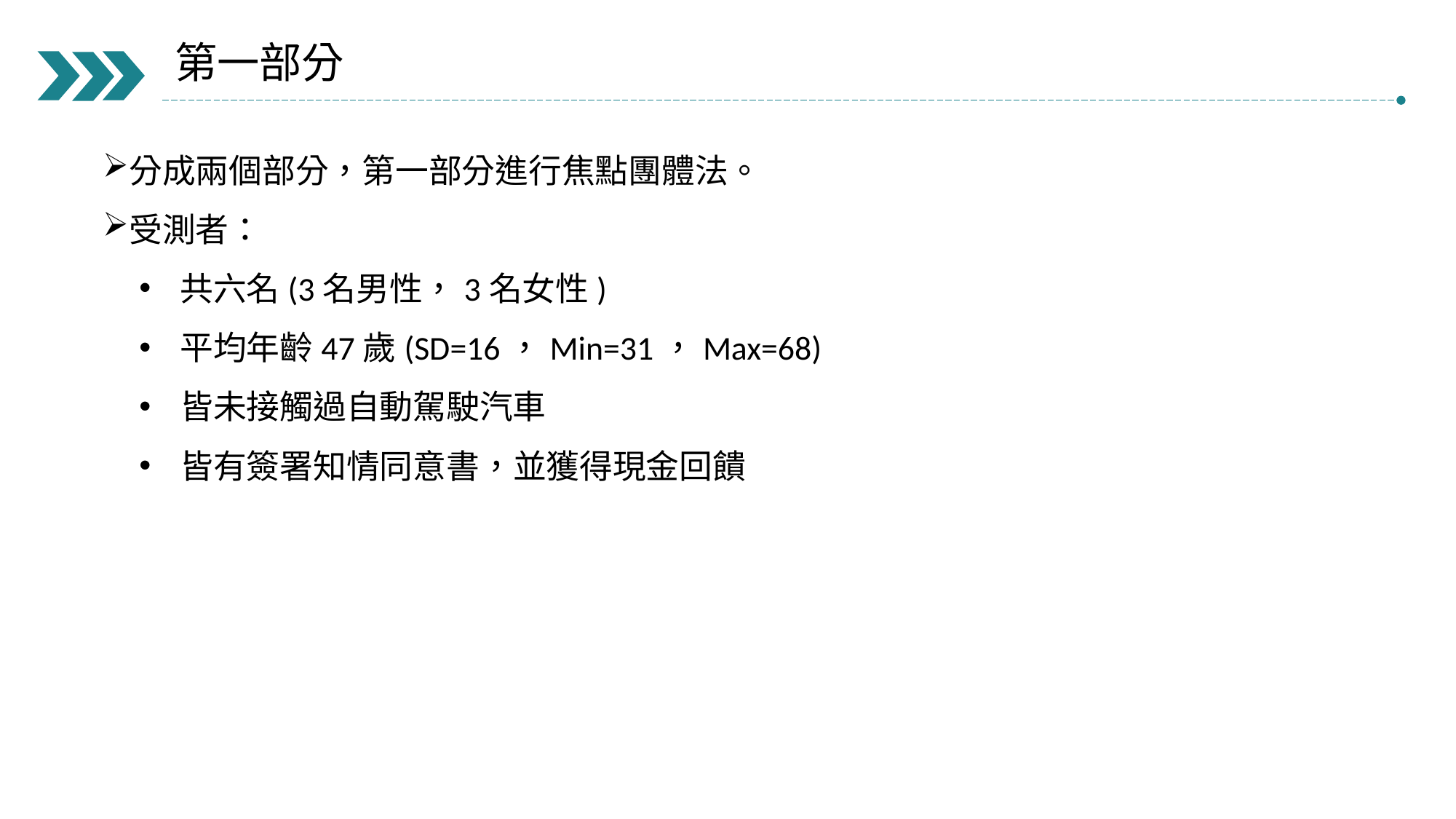

第一部分

分成兩個部分，第一部分進行焦點團體法。
受測者：
共六名(3名男性，3名女性)
平均年齡47歲(SD=16，Min=31，Max=68)
皆未接觸過自動駕駛汽車
皆有簽署知情同意書，並獲得現金回饋